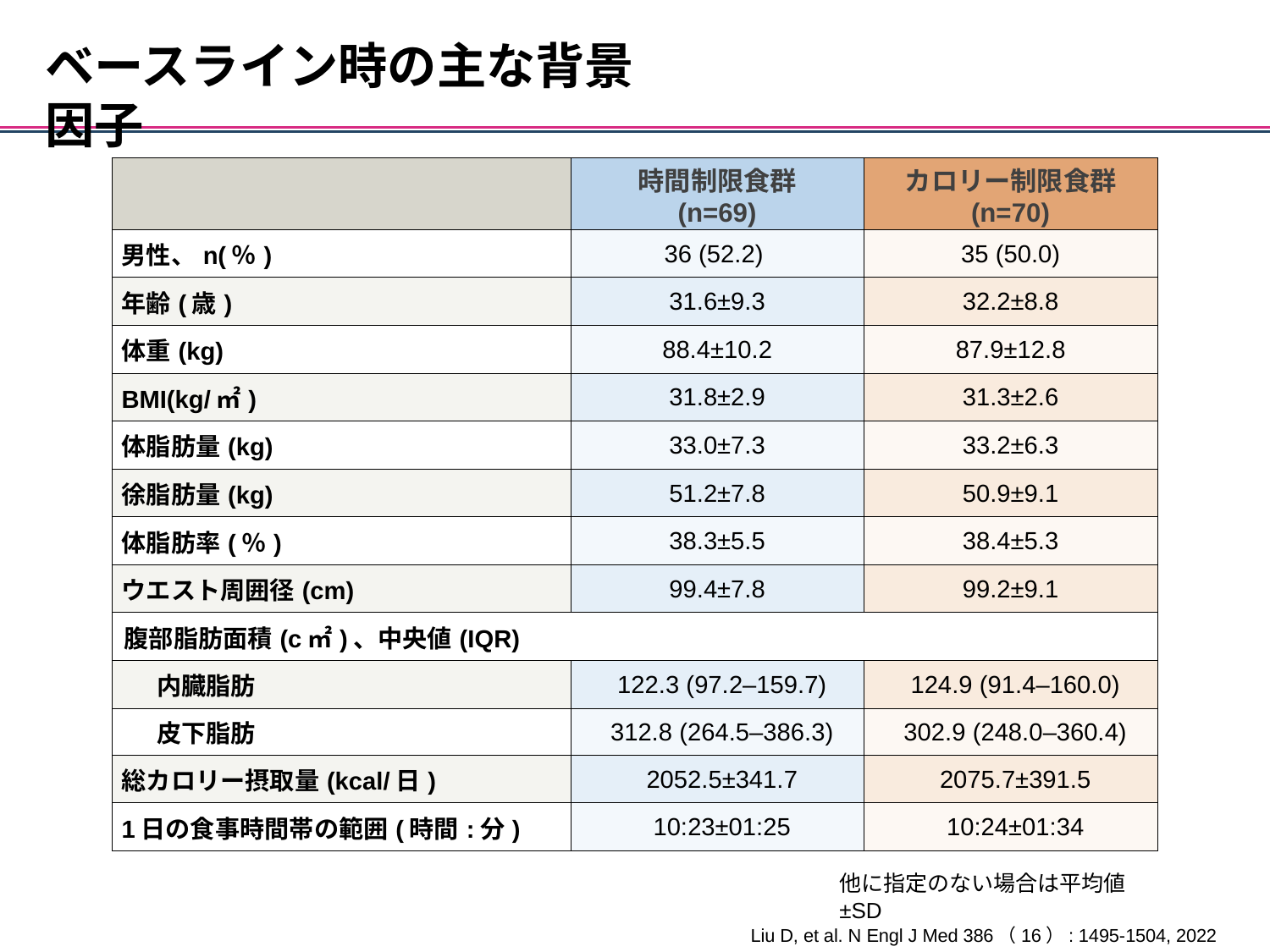

ベースライン時の主な背景因子
|  | 時間制限食群 (n=69) | カロリー制限食群 (n=70) |
| --- | --- | --- |
| 男性、n(％) | 36 (52.2) | 35 (50.0) |
| 年齢(歳) | 31.6±9.3 | 32.2±8.8 |
| 体重(kg) | 88.4±10.2 | 87.9±12.8 |
| BMI(kg/㎡) | 31.8±2.9 | 31.3±2.6 |
| 体脂肪量(kg) | 33.0±7.3 | 33.2±6.3 |
| 徐脂肪量(kg) | 51.2±7.8 | 50.9±9.1 |
| 体脂肪率(％) | 38.3±5.5 | 38.4±5.3 |
| ウエスト周囲径(cm) | 99.4±7.8 | 99.2±9.1 |
| 腹部脂肪面積(c㎡)、中央値(IQR) |  |  |
| 内臓脂肪 | 122.3 (97.2–159.7) | 124.9 (91.4–160.0) |
| 皮下脂肪 | 312.8 (264.5–386.3) | 302.9 (248.0–360.4) |
| 総カロリー摂取量(kcal/日) | 2052.5±341.7 | 2075.7±391.5 |
| 1日の食事時間帯の範囲(時間:分) | 10:23±01:25 | 10:24±01:34 |
他に指定のない場合は平均値±SD
Liu D, et al. N Engl J Med 386（16）: 1495-1504, 2022